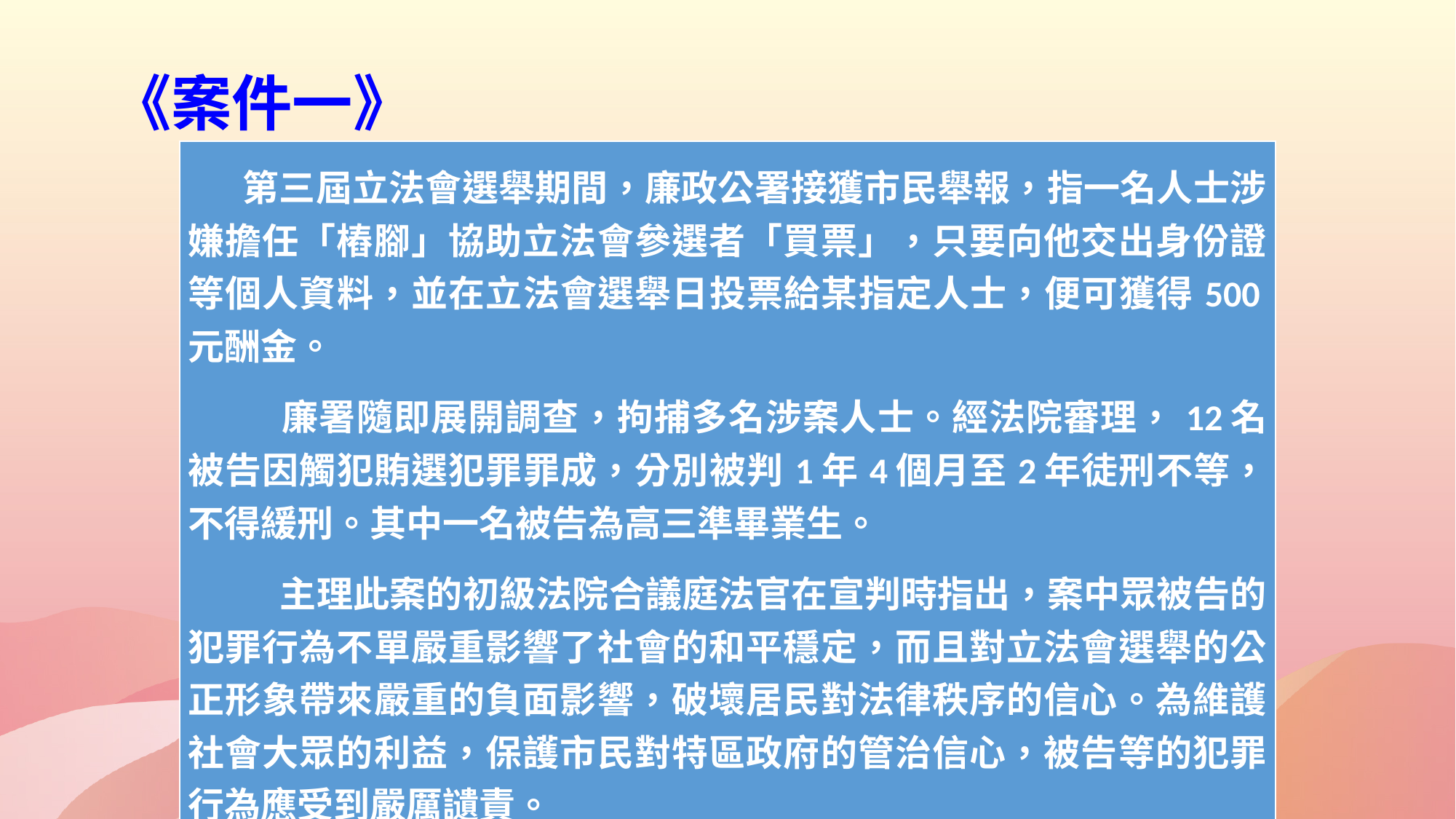

# 《案件一》
| 第三屆立法會選舉期間，廉政公署接獲市民舉報，指一名人士涉嫌擔任「樁腳」協助立法會參選者「買票」，只要向他交出身份證等個人資料，並在立法會選舉日投票給某指定人士，便可獲得500元酬金。  　　廉署隨即展開調查，拘捕多名涉案人士。經法院審理，12名被告因觸犯賄選犯罪罪成，分別被判1年4個月至2年徒刑不等，不得緩刑。其中一名被告為高三準畢業生。  　　主理此案的初級法院合議庭法官在宣判時指出，案中眾被告的犯罪行為不單嚴重影響了社會的和平穩定，而且對立法會選舉的公正形象帶來嚴重的負面影響，破壞居民對法律秩序的信心。為維護社會大眾的利益，保護市民對特區政府的管治信心，被告等的犯罪行為應受到嚴厲讉責。 |
| --- |